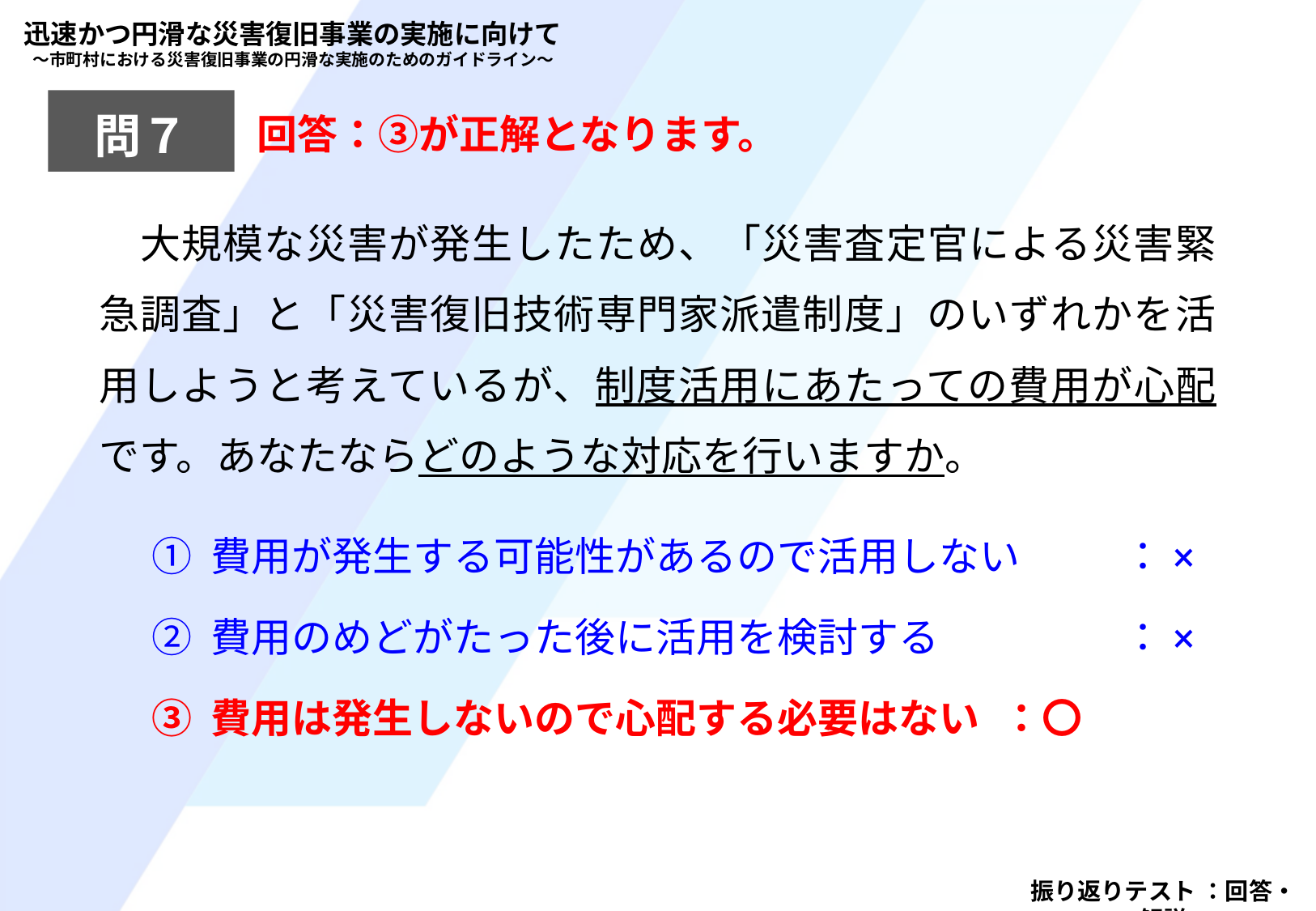

迅速かつ円滑な災害復旧事業の実施に向けて
～市町村における災害復旧事業の円滑な実施のためのガイドライン～
回答：③が正解となります。
問７
　大規模な災害が発生したため、「災害査定官による災害緊急調査」と「災害復旧技術専門家派遣制度」のいずれかを活用しようと考えているが、制度活用にあたっての費用が心配です。あなたならどのような対応を行いますか。
① 費用が発生する可能性があるので活用しない	：×
② 費用のめどがたった後に活用を検討する		：×
③ 費用は発生しないので心配する必要はない	：〇
振り返りテスト ：回答・解説